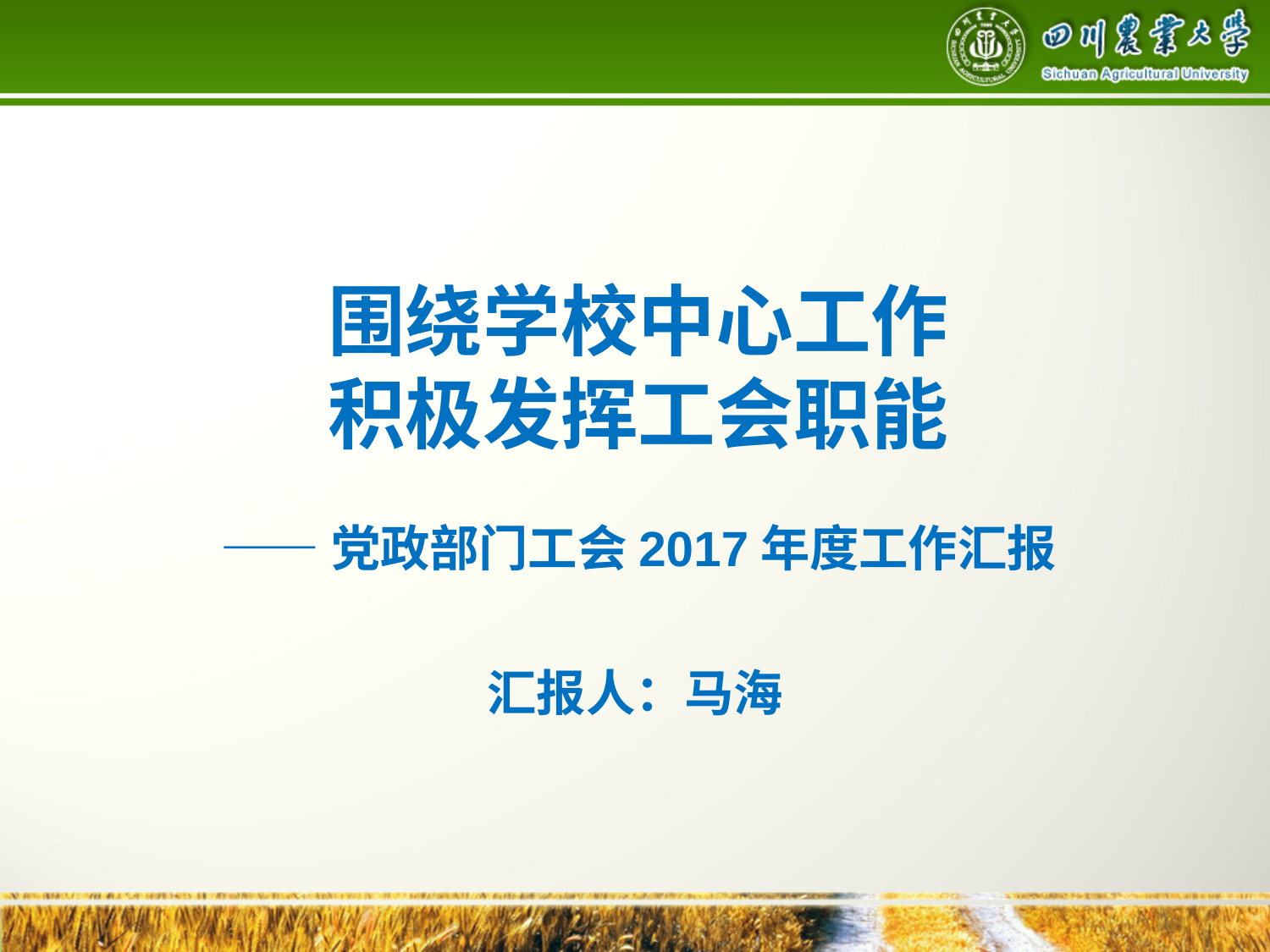

围绕学校中心工作
积极发挥工会职能

——党政部门工会2017年度工作汇报
汇报人：马海